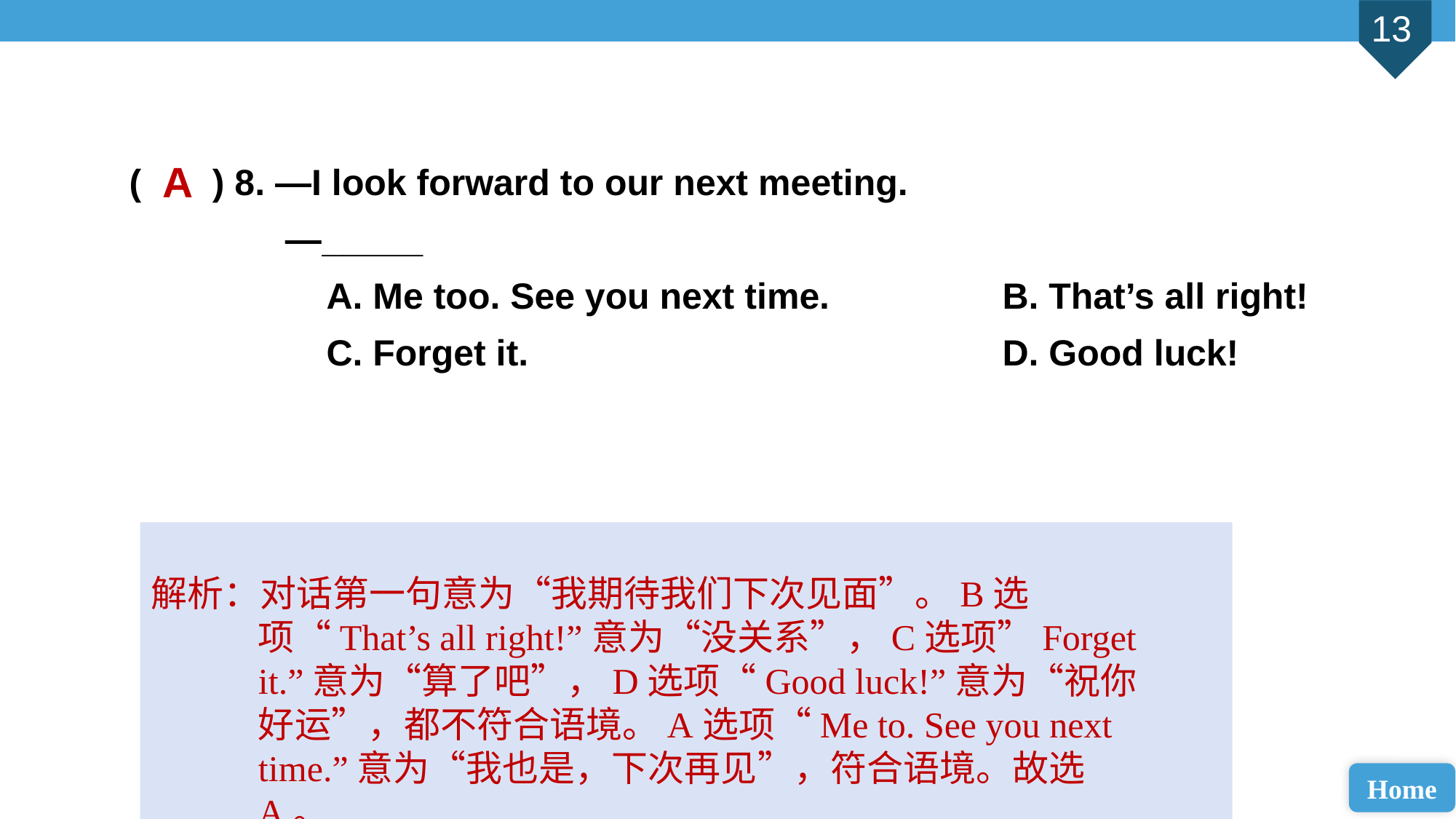

(       ) 8. —I look forward to our next meeting.
          —_____
              A. Me too. See you next time. 		B. That’s all right!
              C. Forget it.					D. Good luck!
A

解析：对话第一句意为“我期待我们下次见面”。B选项“That’s all right!”意为“没关系”，C选项”Forget it.”意为“算了吧”，D选项“Good luck!”意为“祝你好运”，都不符合语境。A选项“Me to. See you next time.”意为“我也是，下次再见”，符合语境。故选A。